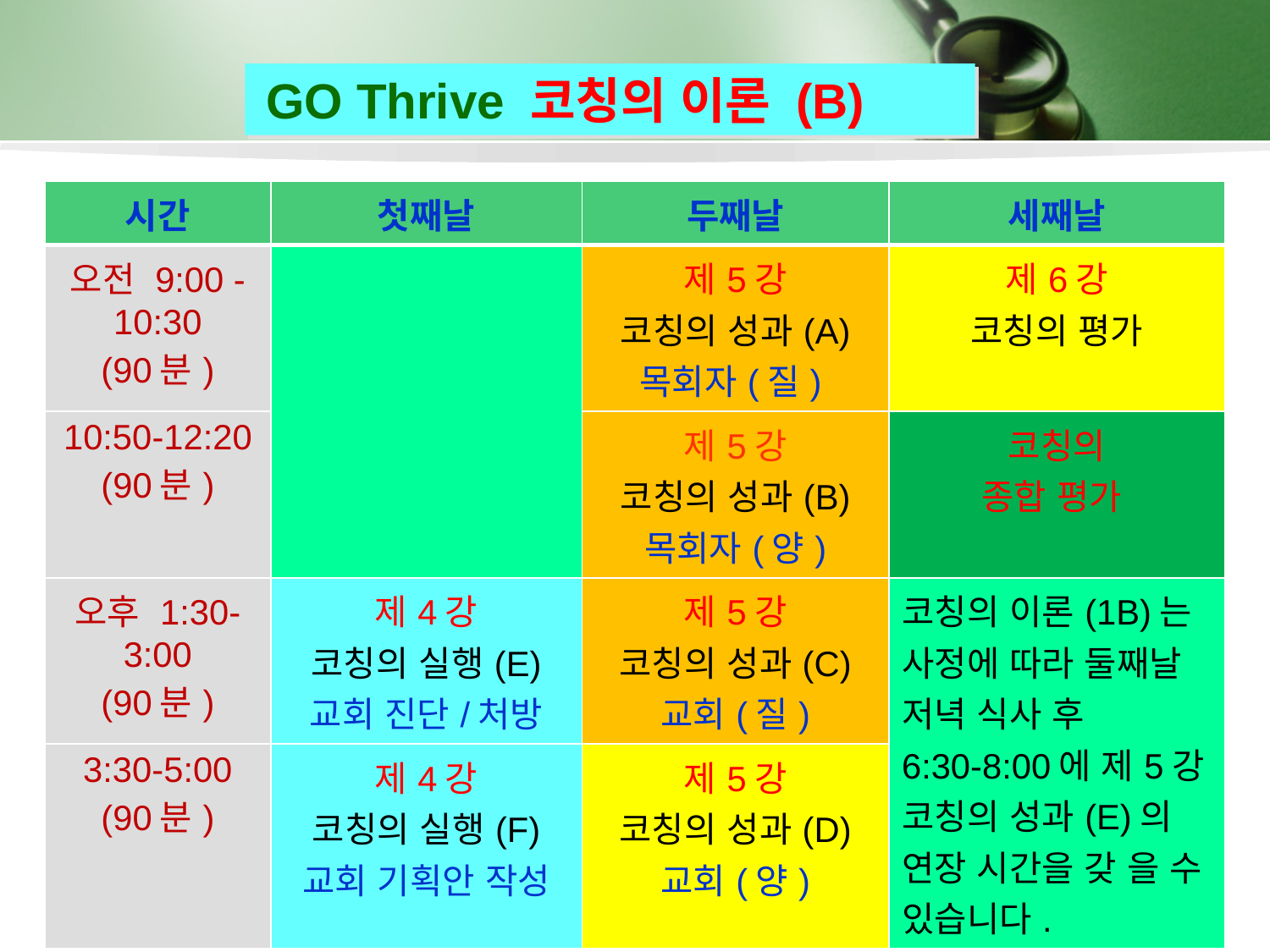

GO Thrive 코칭의 이론 (B)
| 시간 | 첫째날 | 두째날 | 세째날 |
| --- | --- | --- | --- |
| 오전 9:00 -10:30 (90분) |  | 제5강 코칭의 성과(A) 목회자(질) | 제6강 코칭의 평가 |
| 10:50-12:20 (90분) |  | 제5강 코칭의 성과(B) 목회자(양) | 코칭의 종합 평가 |
| 오후 1:30-3:00 (90분) | 제4강 코칭의 실행(E) 교회 진단/처방 | 제5강 코칭의 성과(C) 교회(질) | 코칭의 이론(1B)는 사정에 따라 둘째날 저녁 식사 후 6:30-8:00에 제5강 코칭의 성과(E)의 연장 시간을 갖 을 수 있습니다. |
| 3:30-5:00 (90분) | 제4강 코칭의 실행(F) 교회 기획안 작성 | 제5강 코칭의 성과(D) 교회(양) |  |